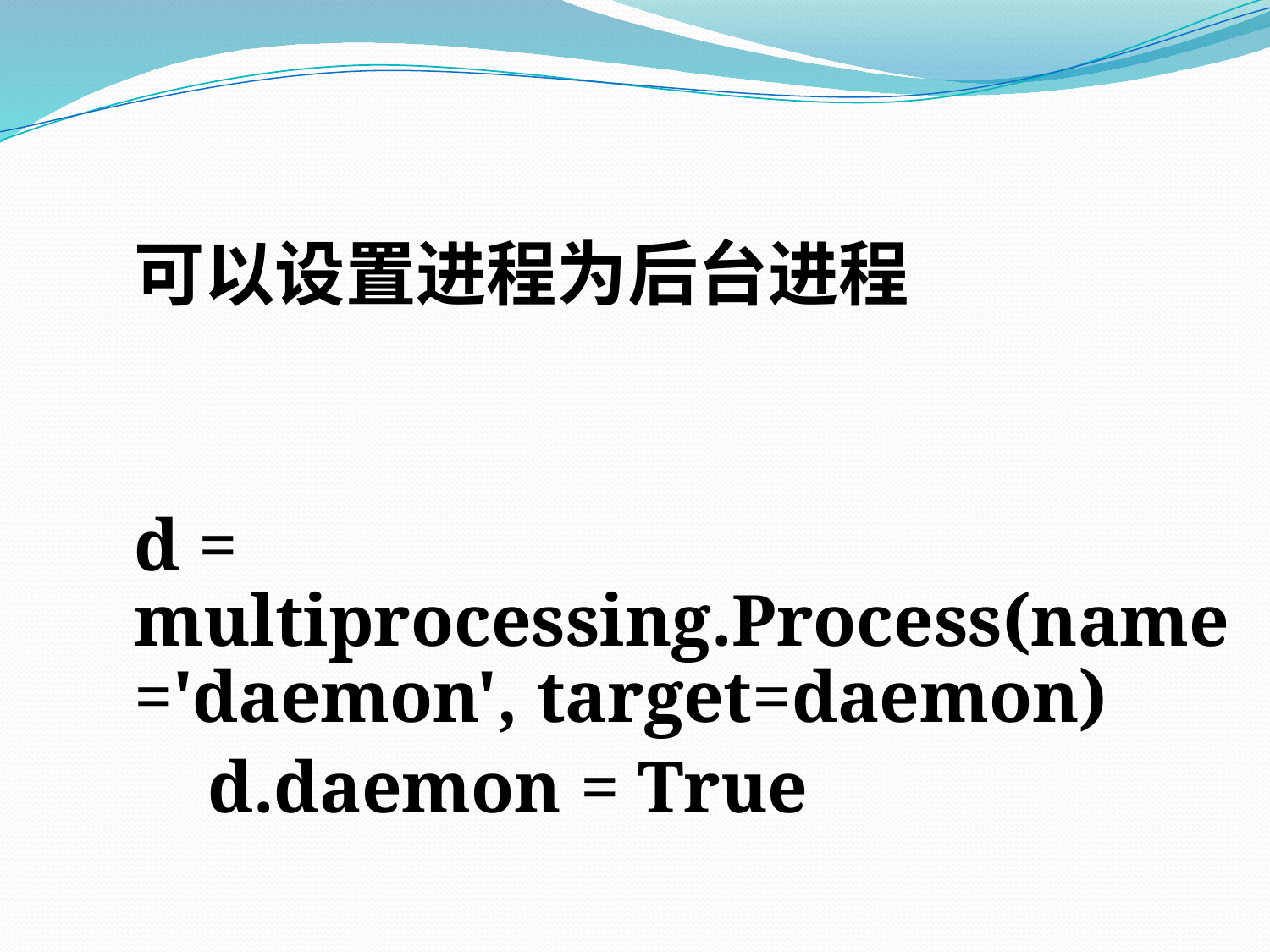

#
可以设置进程为后台进程

d = multiprocessing.Process(name='daemon', target=daemon)
    d.daemon = True